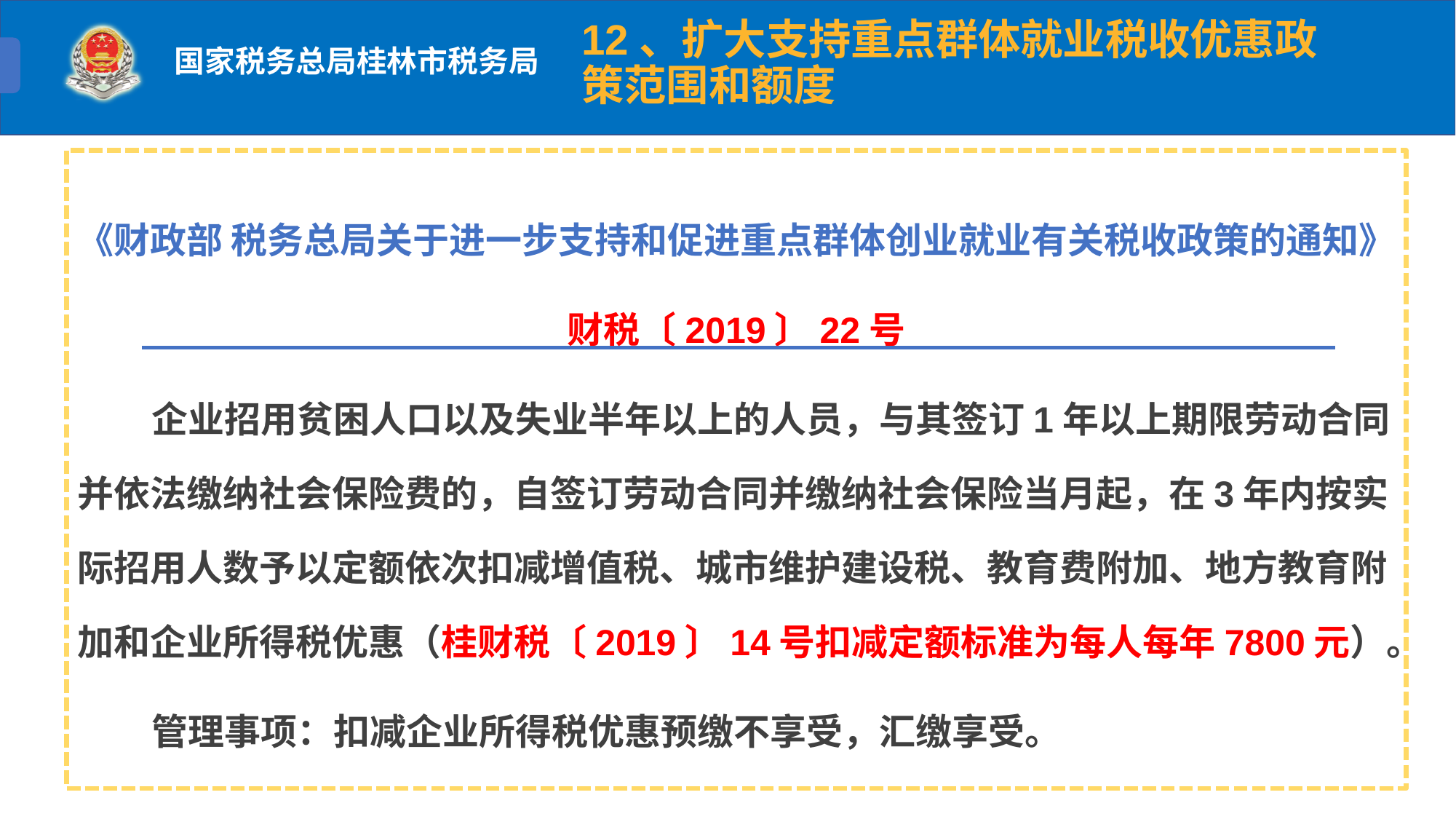

12、扩大支持重点群体就业税收优惠政策范围和额度
《财政部 税务总局关于进一步支持和促进重点群体创业就业有关税收政策的通知》
财税〔2019〕22号
        企业招用贫困人口以及失业半年以上的人员，与其签订1年以上期限劳动合同并依法缴纳社会保险费的，自签订劳动合同并缴纳社会保险当月起，在3年内按实际招用人数予以定额依次扣减增值税、城市维护建设税、教育费附加、地方教育附加和企业所得税优惠（桂财税〔2019〕14号扣减定额标准为每人每年7800元）。
        管理事项：扣减企业所得税优惠预缴不享受，汇缴享受。